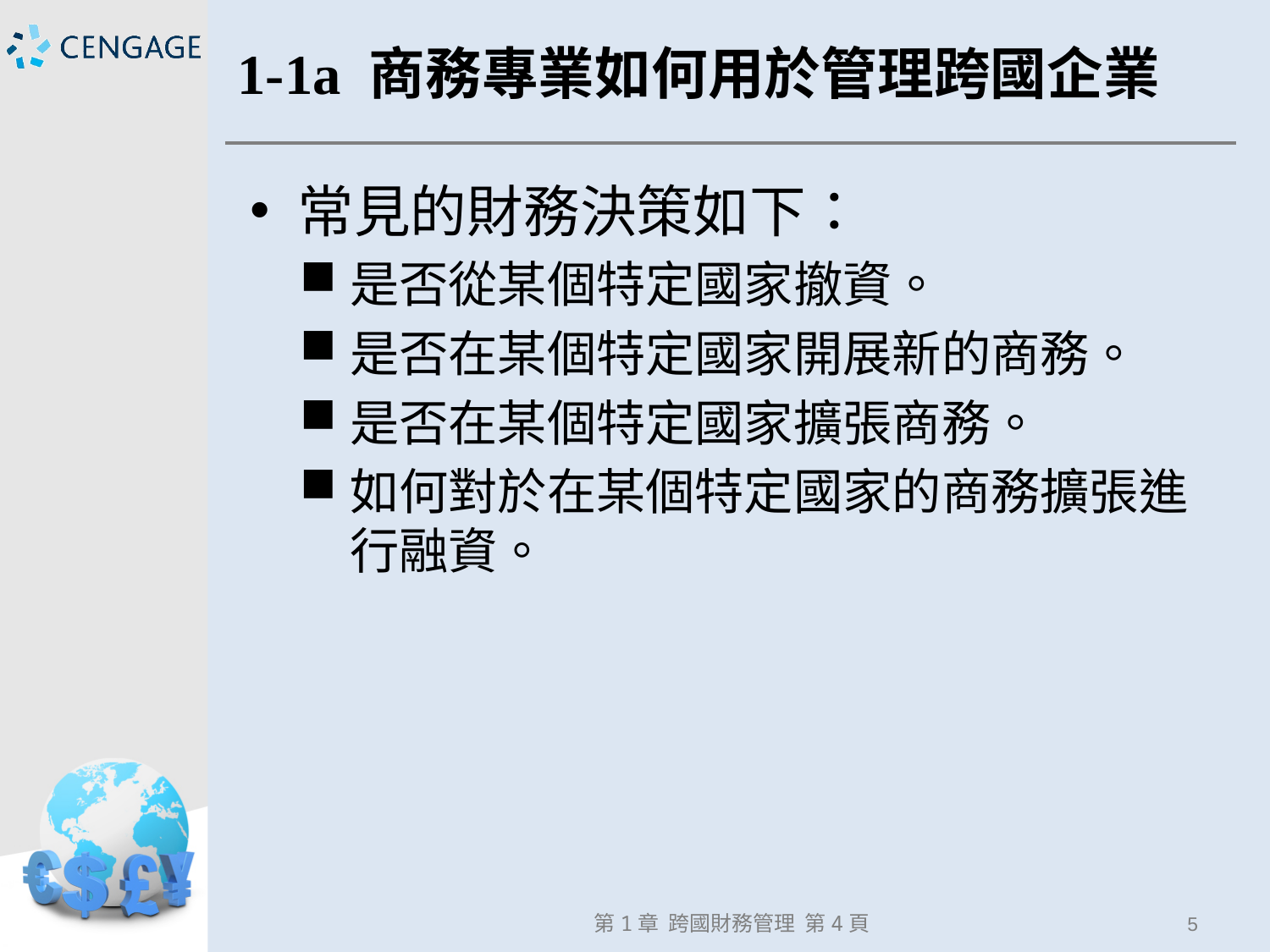

# 1-1a 商務專業如何用於管理跨國企業
常見的財務決策如下：
是否從某個特定國家撤資。
是否在某個特定國家開展新的商務。
是否在某個特定國家擴張商務。
如何對於在某個特定國家的商務擴張進行融資。
第1章  跨國財務管理  第4頁
5